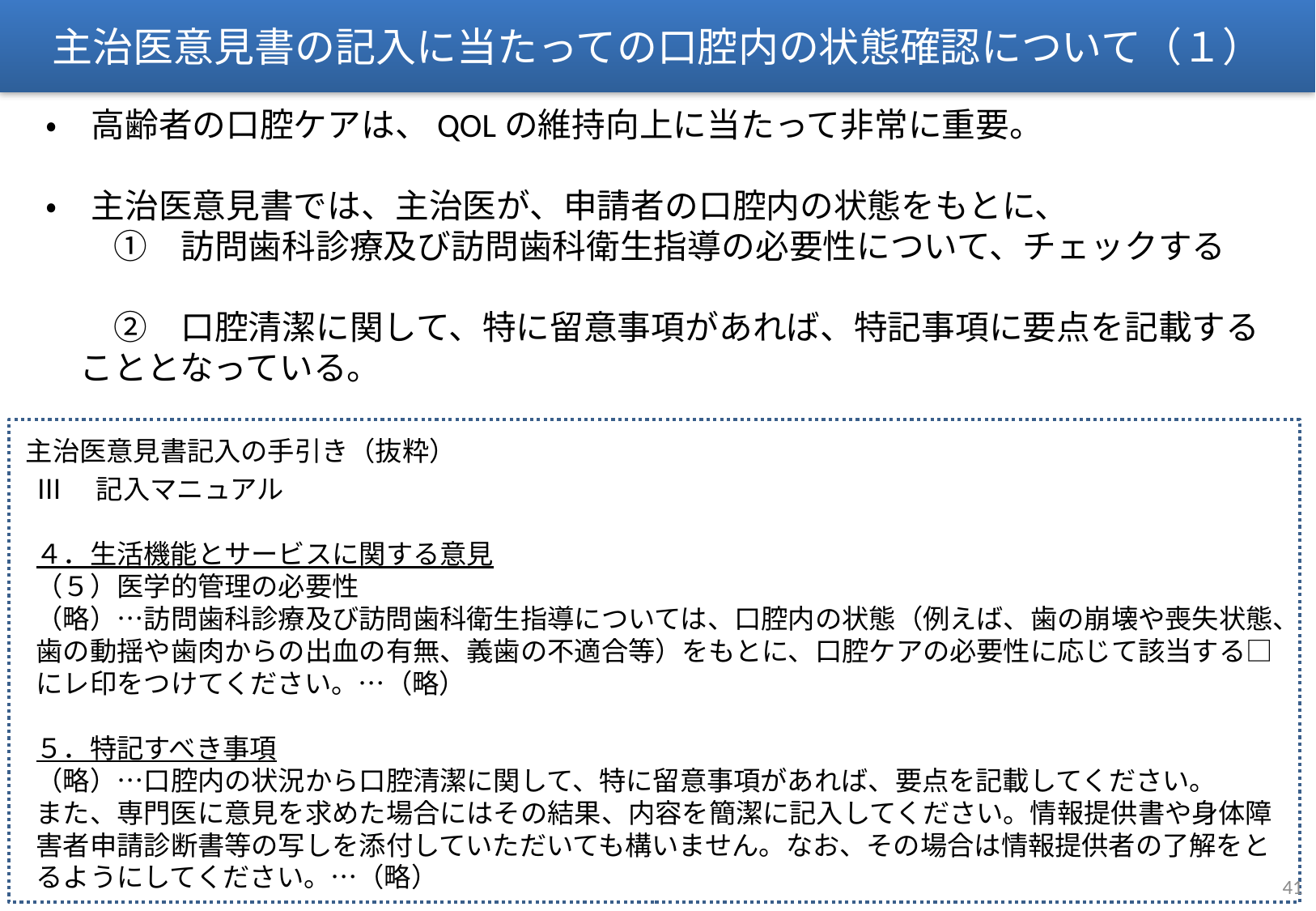

主治医意見書の記入に当たっての口腔内の状態確認について（１）
　・　高齢者の口腔ケアは、QOLの維持向上に当たって非常に重要。

　・　主治医意見書では、主治医が、申請者の口腔内の状態をもとに、
　　　①　訪問歯科診療及び訪問歯科衛生指導の必要性について、チェックする
　　　②　口腔清潔に関して、特に留意事項があれば、特記事項に要点を記載する
　　こととなっている。

主治医意見書記入の手引き（抜粋）
Ⅲ　記入マニュアル

４．生活機能とサービスに関する意見
（５）医学的管理の必要性
（略）…訪問歯科診療及び訪問歯科衛生指導については、口腔内の状態（例えば、歯の崩壊や喪失状態、歯の動揺や歯肉からの出血の有無、義歯の不適合等）をもとに、口腔ケアの必要性に応じて該当する□にレ印をつけてください。…（略）

５．特記すべき事項
（略）…口腔内の状況から口腔清潔に関して、特に留意事項があれば、要点を記載してください。
また、専門医に意見を求めた場合にはその結果、内容を簡潔に記入してください。情報提供書や身体障害者申請診断書等の写しを添付していただいても構いません。なお、その場合は情報提供者の了解をとるようにしてください。…（略）
41